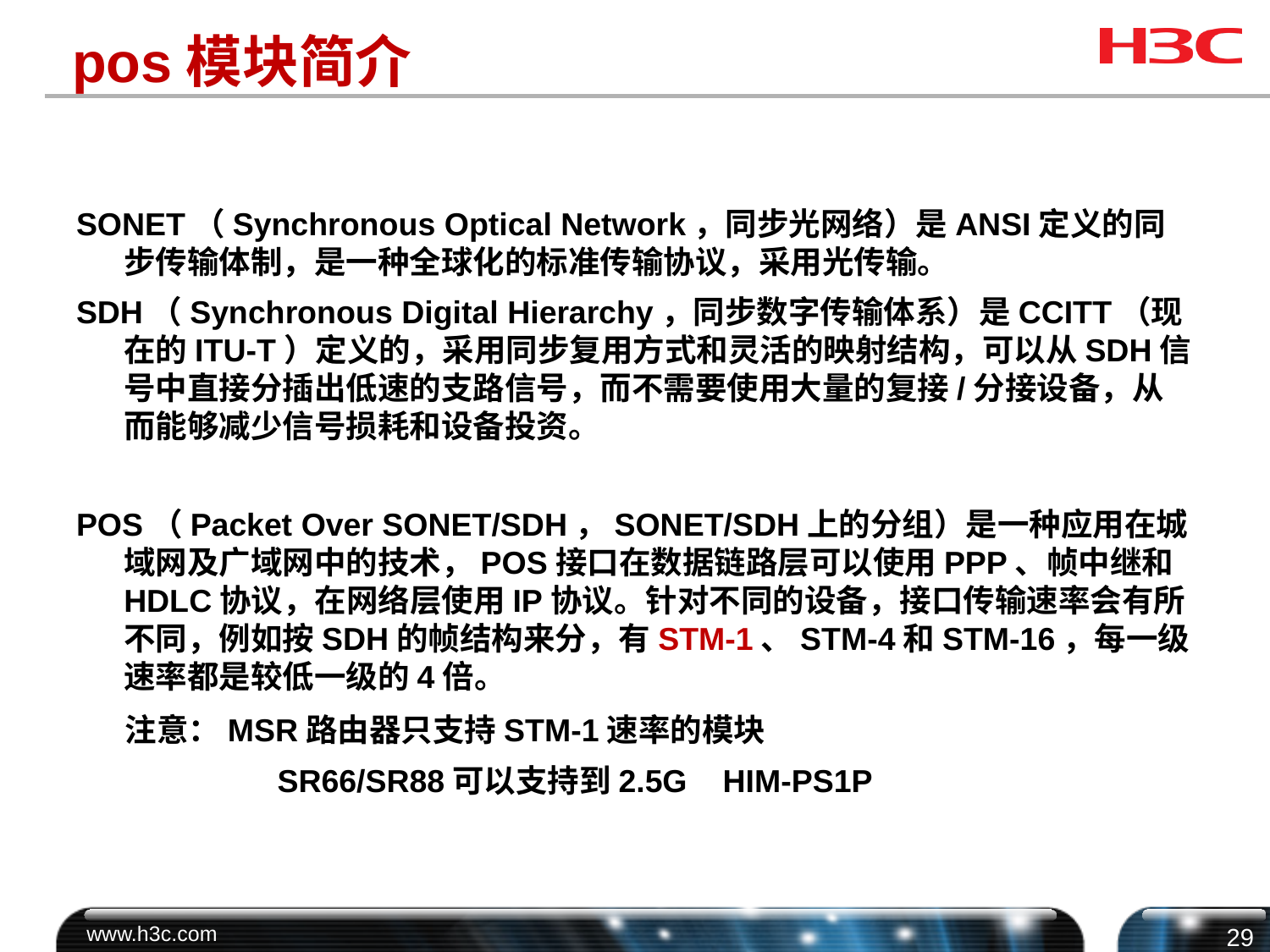

# pos模块简介

SONET（Synchronous Optical Network，同步光网络）是ANSI定义的同步传输体制，是一种全球化的标准传输协议，采用光传输。
SDH（Synchronous Digital Hierarchy，同步数字传输体系）是CCITT（现在的ITU-T）定义的，采用同步复用方式和灵活的映射结构，可以从SDH信号中直接分插出低速的支路信号，而不需要使用大量的复接/分接设备，从而能够减少信号损耗和设备投资。

POS（Packet Over SONET/SDH，SONET/SDH上的分组）是一种应用在城域网及广域网中的技术，POS接口在数据链路层可以使用PPP、帧中继和HDLC协议，在网络层使用IP协议。针对不同的设备，接口传输速率会有所不同，例如按SDH的帧结构来分，有STM-1、STM-4和STM-16，每一级速率都是较低一级的4倍。
     注意：MSR路由器只支持STM-1速率的模块
		   SR66/SR88可以支持到2.5G    HIM-PS1P